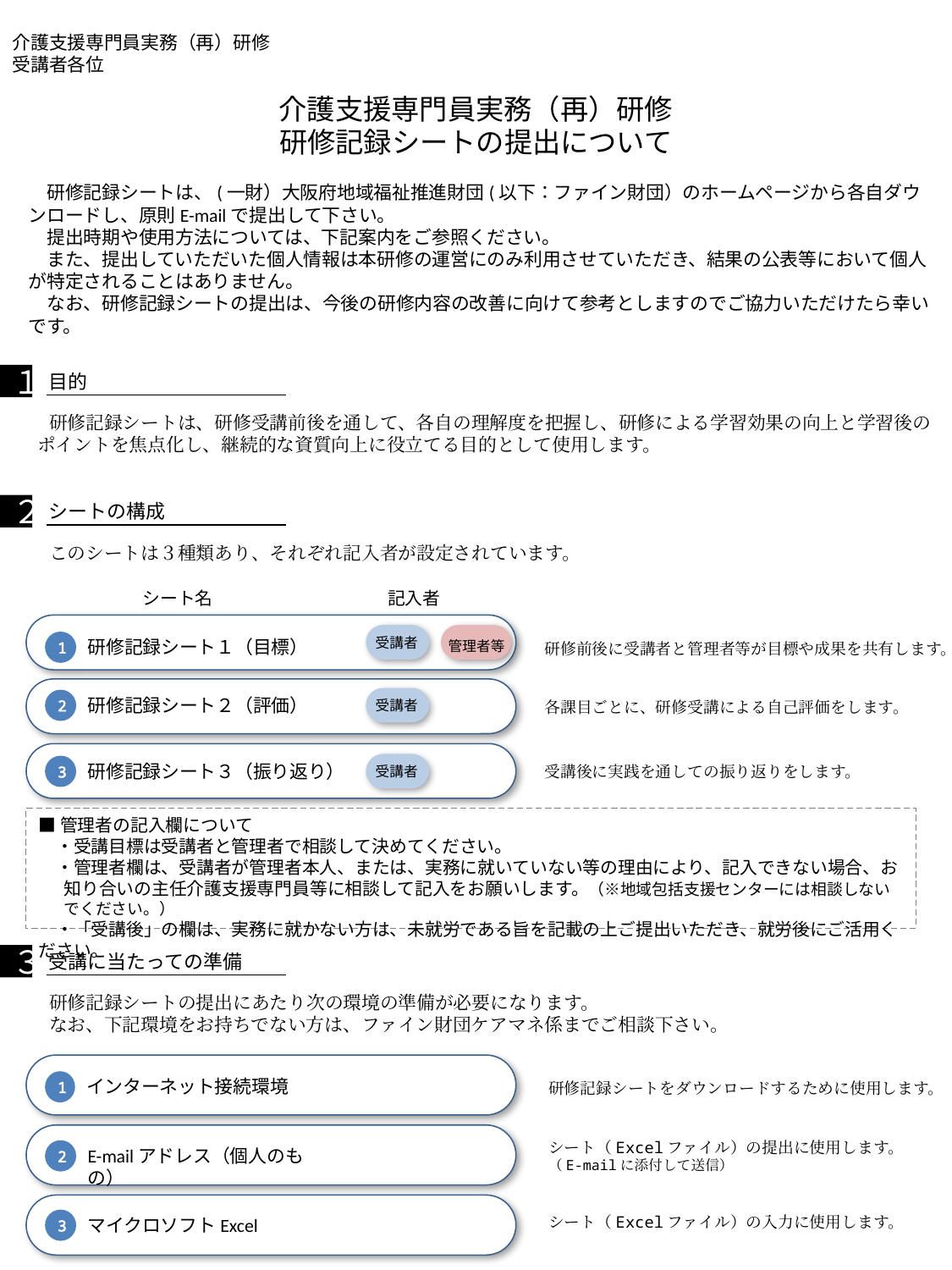

介護支援専門員実務（再）研修
受講者各位
介護支援専門員実務（再）研修
研修記録シートの提出について
　研修記録シートは、(一財）大阪府地域福祉推進財団(以下：ファイン財団）のホームページから各自ダウンロードし、原則E-mailで提出して下さい。
　提出時期や使用方法については、下記案内をご参照ください。
　また、提出していただいた個人情報は本研修の運営にのみ利用させていただき、結果の公表等において個人が特定されることはありません。
　なお、研修記録シートの提出は、今後の研修内容の改善に向けて参考としますのでご協力いただけたら幸いです。
１
目的
　　研修記録シートは、研修受講前後を通して、各自の理解度を把握し、研修による学習効果の向上と学習後のポイントを焦点化し、継続的な資質向上に役立てる目的として使用します。
２
シートの構成
　　このシートは３種類あり、それぞれ記入者が設定されています。
シート名
記入者

受講者

管理者等
研修記録シート１（目標）

1
研修前後に受講者と管理者等が目標や成果を共有します。

受講者

研修記録シート２（評価）

2
各課目ごとに、研修受講による自己評価をします。

受講者

研修記録シート３（振り返り）

3
受講後に実践を通しての振り返りをします。
■管理者の記入欄について
　・受講目標は受講者と管理者で相談して決めてください。
　・管理者欄は、受講者が管理者本人、または、実務に就いていない等の理由により、記入できない場合、お知り合いの主任介護支援専門員等に相談して記入をお願いします。（※地域包括支援センターには相談しないでください。）
　・「受講後」の欄は、実務に就かない方は、未就労である旨を記載の上ご提出いただき、就労後にご活用ください。

３
受講に当たっての準備
　　研修記録シートの提出にあたり次の環境の準備が必要になります。
　　なお、下記環境をお持ちでない方は、ファイン財団ケアマネ係までご相談下さい。

インターネット接続環境

1
研修記録シートをダウンロードするために使用します。

シート（Excelファイル）の提出に使用します。（E-mailに添付して送信）
E-mailアドレス（個人のもの）

2

シート（Excelファイル）の入力に使用します。
マイクロソフトExcel

3